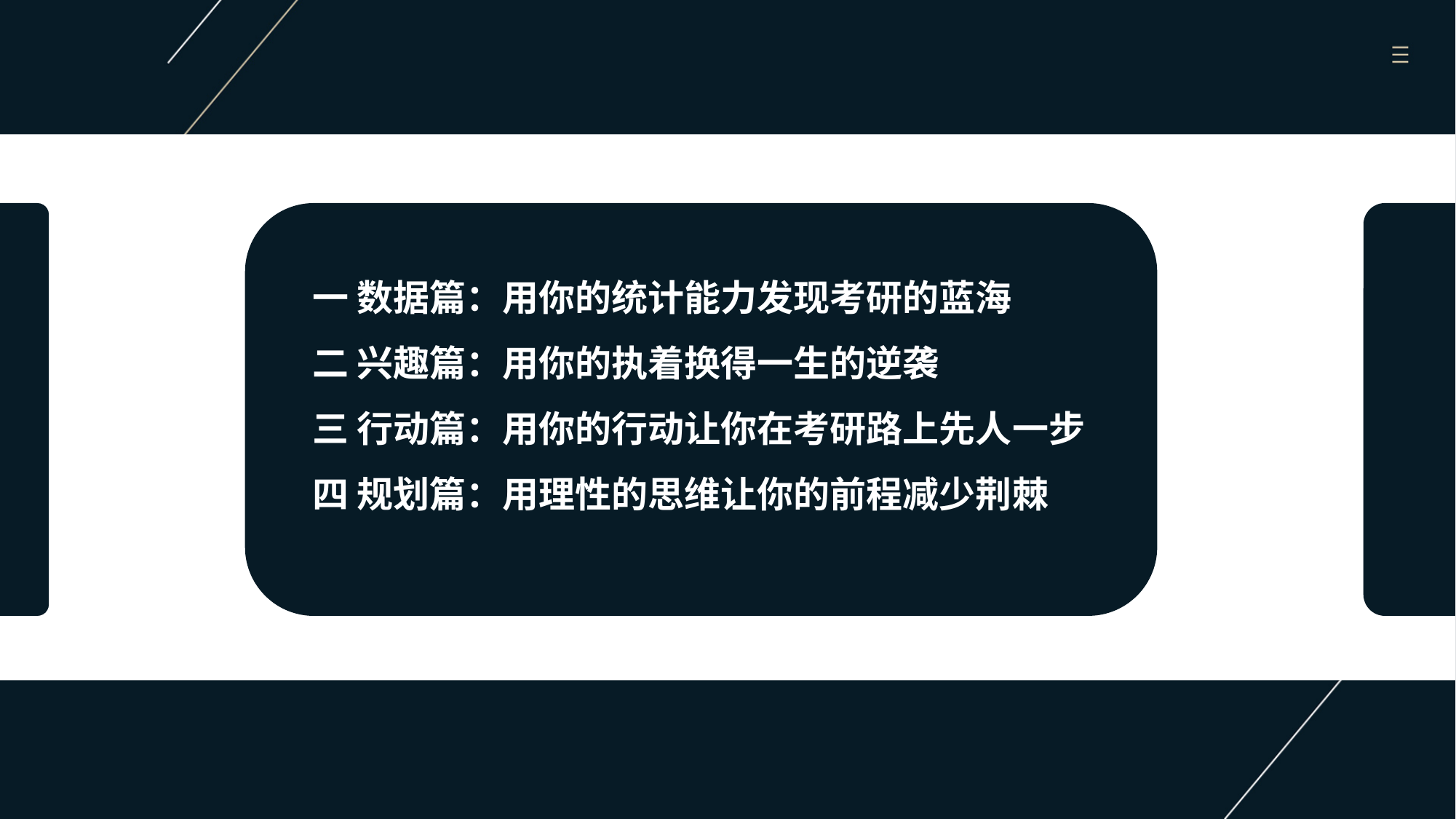

1
一 数据篇：用你的统计能力发现考研的蓝海
二 兴趣篇：用你的执着换得一生的逆袭
三 行动篇：用你的行动让你在考研路上先人一步
四 规划篇：用理性的思维让你的前程减少荆棘
数据篇：用你的统计能力发现考研的蓝海
2
目 录
3
填写标题文字
CONTENTS
4
填写标题文字